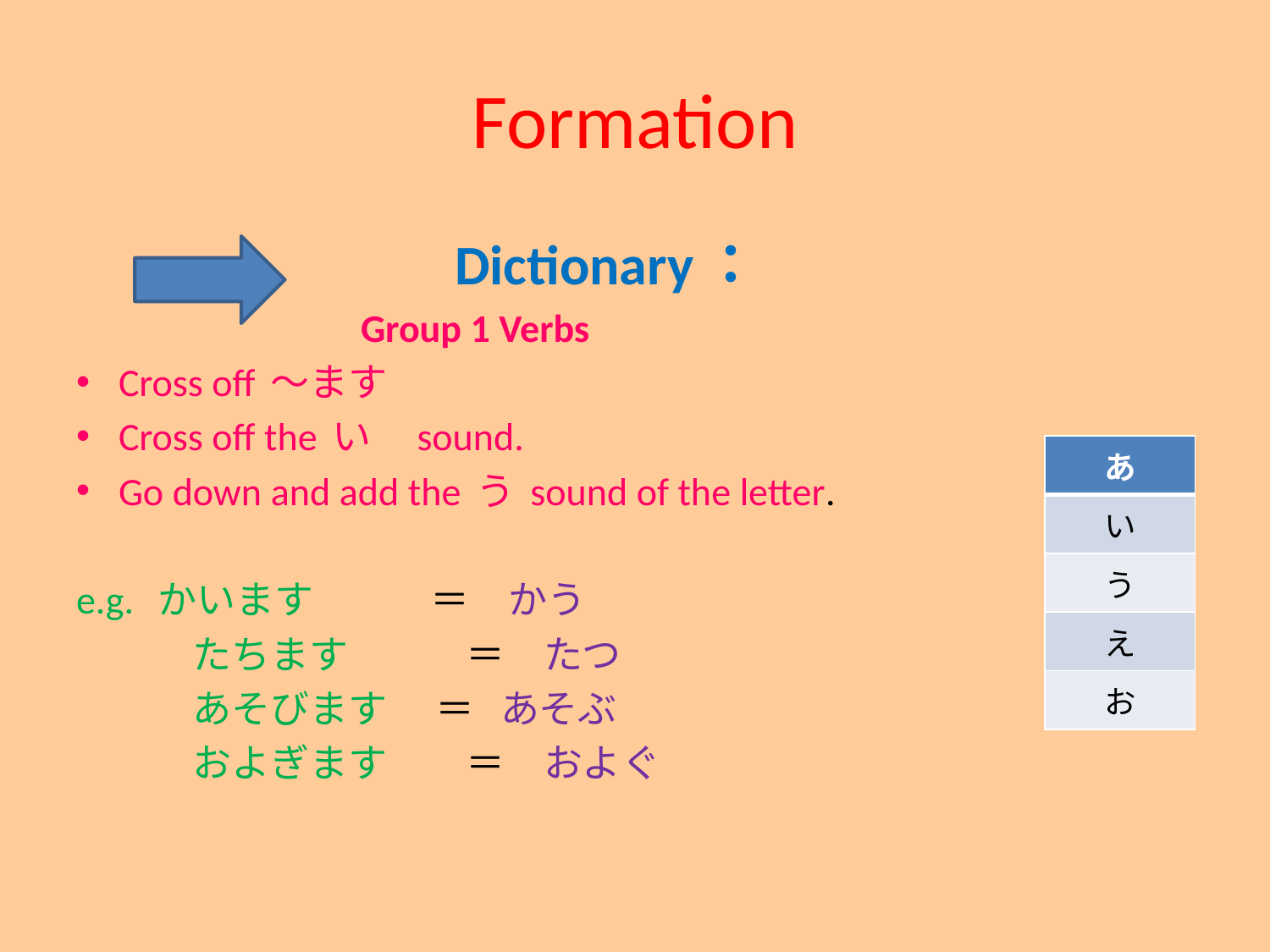

# Formation
Dictionary：
                                Group 1 Verbs
Cross off ～ます
Cross off the い　sound.
Go down and add the う sound of the letter.

e.g.  かいます　　　＝　かう
　　　たちます　　　＝　たつ
　　　あそびます 　＝   あそぶ
　　　およぎます　　＝　およぐ

| あ |
| --- |
| い |
| う |
| え |
| お |